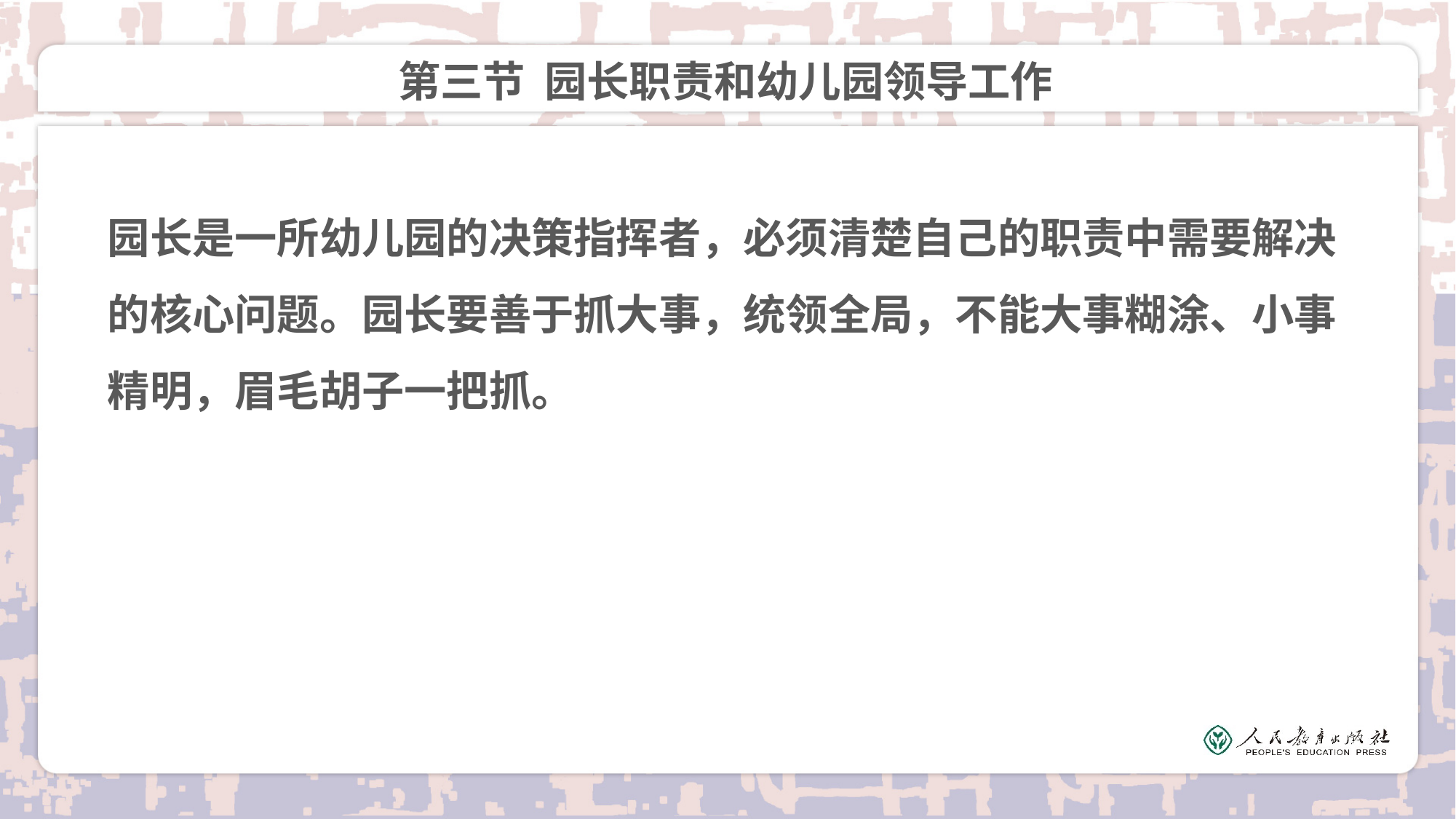

# 第三节  园长职责和幼儿园领导工作
园长是一所幼儿园的决策指挥者，必须清楚自己的职责中需要解决的核心问题。园长要善于抓大事，统领全局，不能大事糊涂、小事精明，眉毛胡子一把抓。